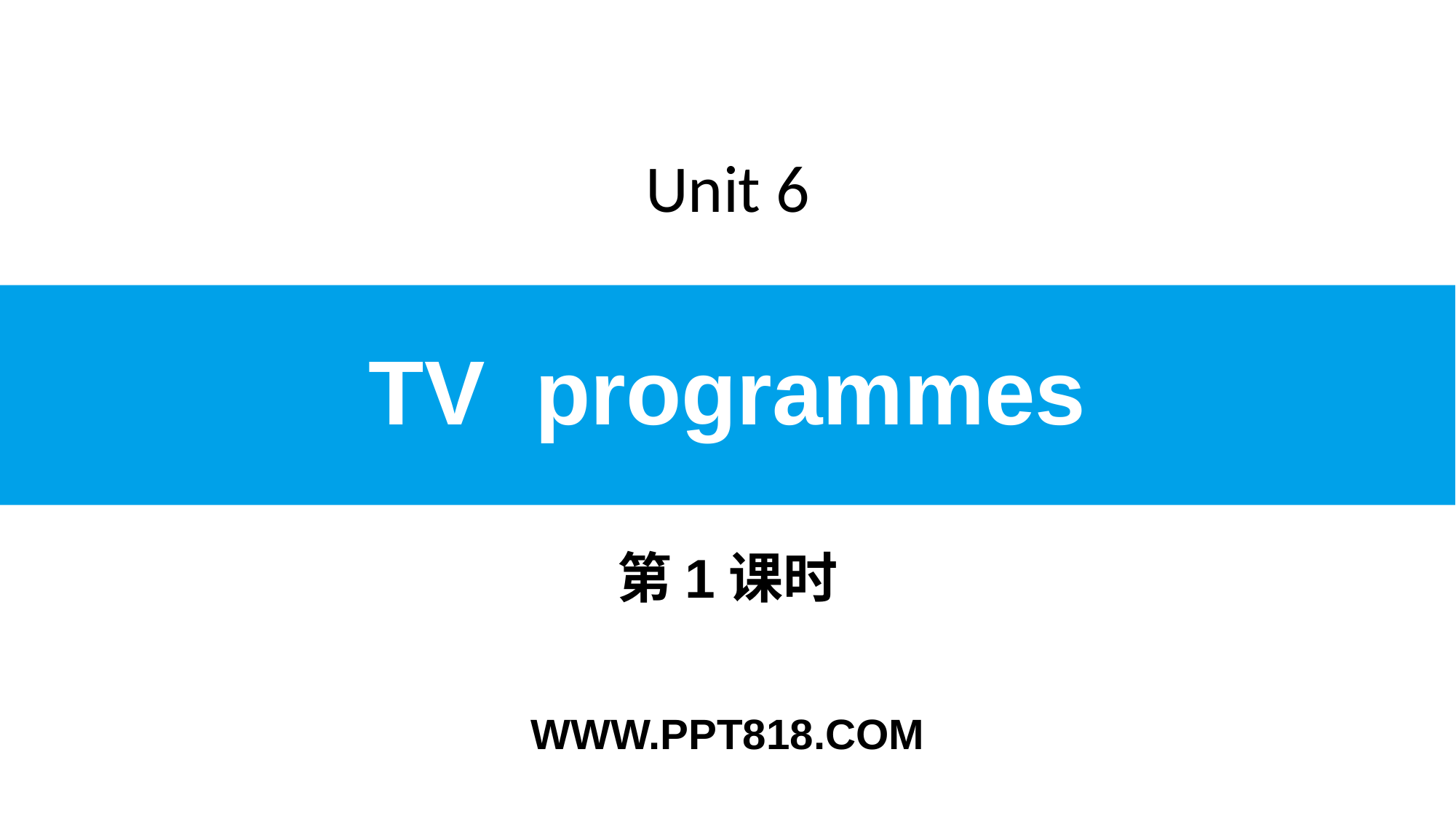

Unit 6
# TV  programmes
第1课时
WWW.PPT818.COM